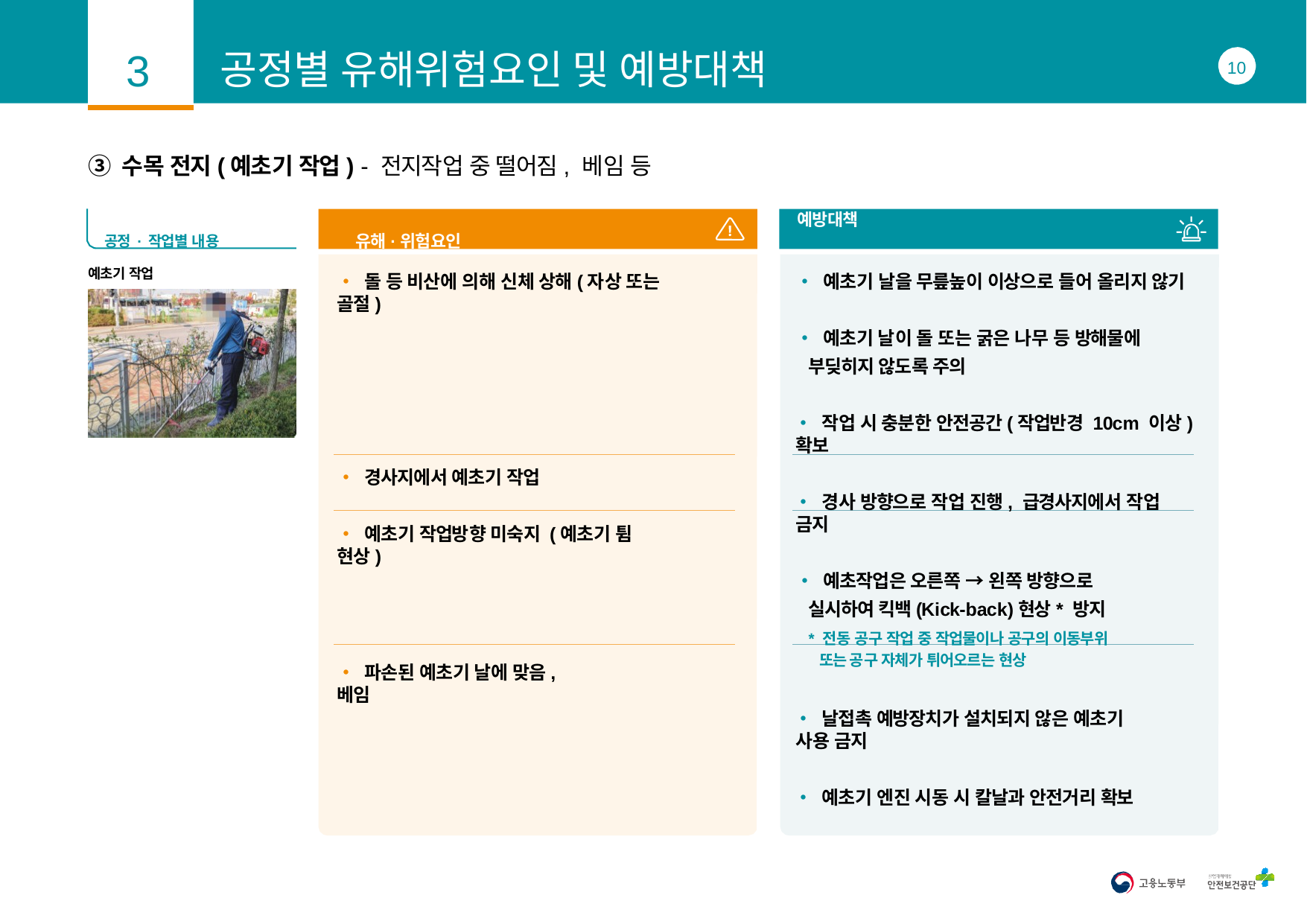

3
# 공정별 유해위험요인 및 예방대책
10
③ 수목 전지(예초기 작업) - 전지작업 중 떨어짐, 베임 등

공정·작업별 내용	유해·위험요인

예방대책

예초기 작업
• 돌 등 비산에 의해 신체 상해(자상 또는 골절)
• 예초기 날을 무릎높이 이상으로 들어 올리지 않기

• 예초기 날이 돌 또는 굵은 나무 등 방해물에 부딪히지 않도록 주의

• 작업 시 충분한 안전공간(작업반경 10cm 이상) 확보

• 경사 방향으로 작업 진행, 급경사지에서 작업 금지

• 예초작업은 오른쪽 → 왼쪽 방향으로 실시하여 킥백(Kick-back)현상* 방지
* 전동 공구 작업 중 작업물이나 공구의 이동부위 또는 공구 자체가 튀어오르는 현상

• 날접촉 예방장치가 설치되지 않은 예초기 사용 금지

• 예초기 엔진 시동 시 칼날과 안전거리 확보

• 경사지에서 예초기 작업

• 예초기 작업방향 미숙지 (예초기 튐 현상)

• 파손된 예초기 날에 맞음, 베임